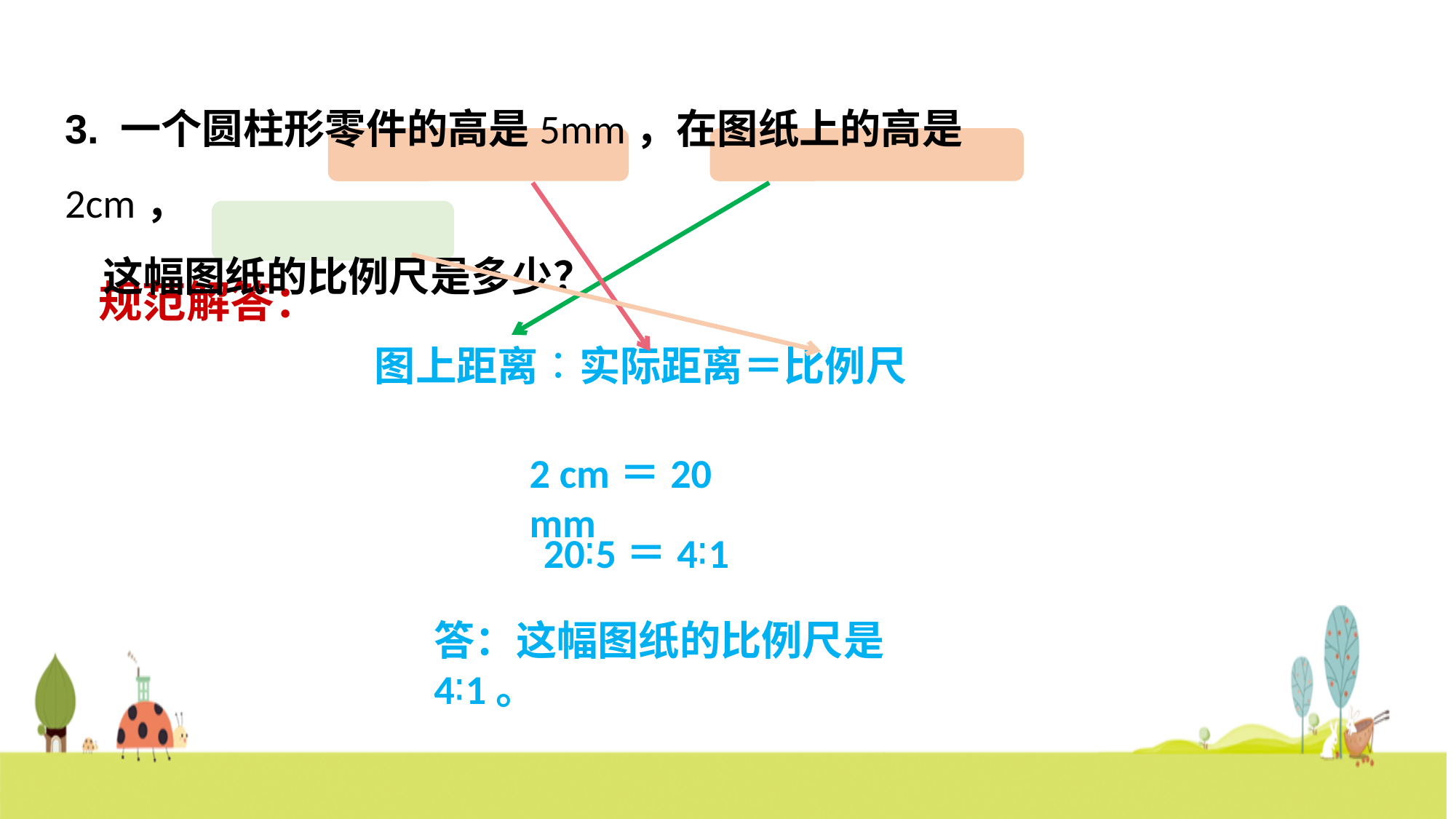

3. 一个圆柱形零件的高是5mm，在图纸上的高是2cm，
   这幅图纸的比例尺是多少？

规范解答：
图上距离∶实际距离＝比例尺
2 cm＝20 mm
20∶5＝4∶1
答：这幅图纸的比例尺是4∶1。